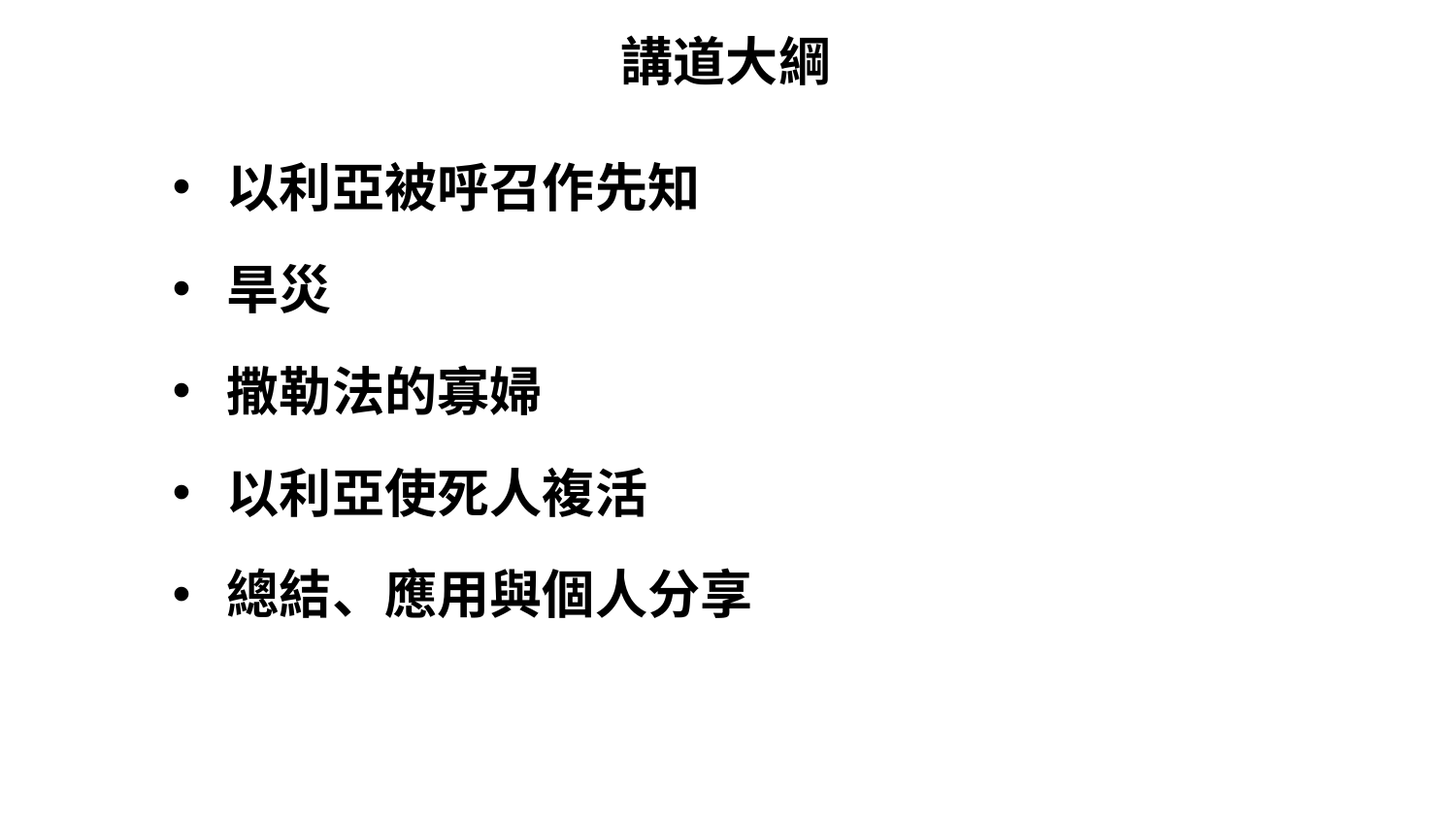

講道大綱

以利亞被呼召作先知

旱災

撒勒法的寡婦

以利亞使死人複活

總結、應用與個人分享